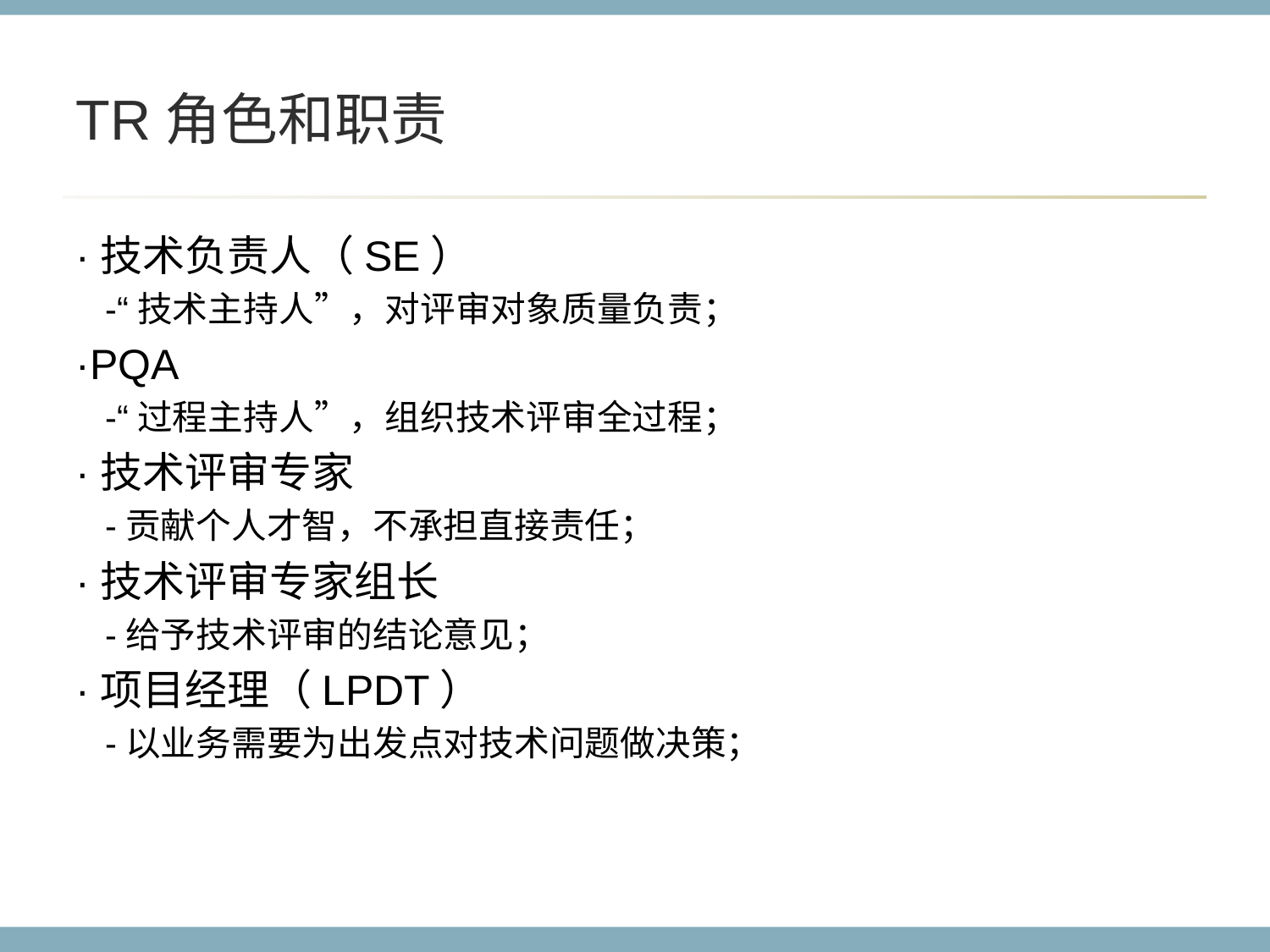

# TR角色和职责
·技术负责人（SE）
   -“技术主持人”，对评审对象质量负责；
·PQA
   -“过程主持人”，组织技术评审全过程；
·技术评审专家
   -贡献个人才智，不承担直接责任；
·技术评审专家组长
   -给予技术评审的结论意见；
·项目经理（LPDT）
   -以业务需要为出发点对技术问题做决策；